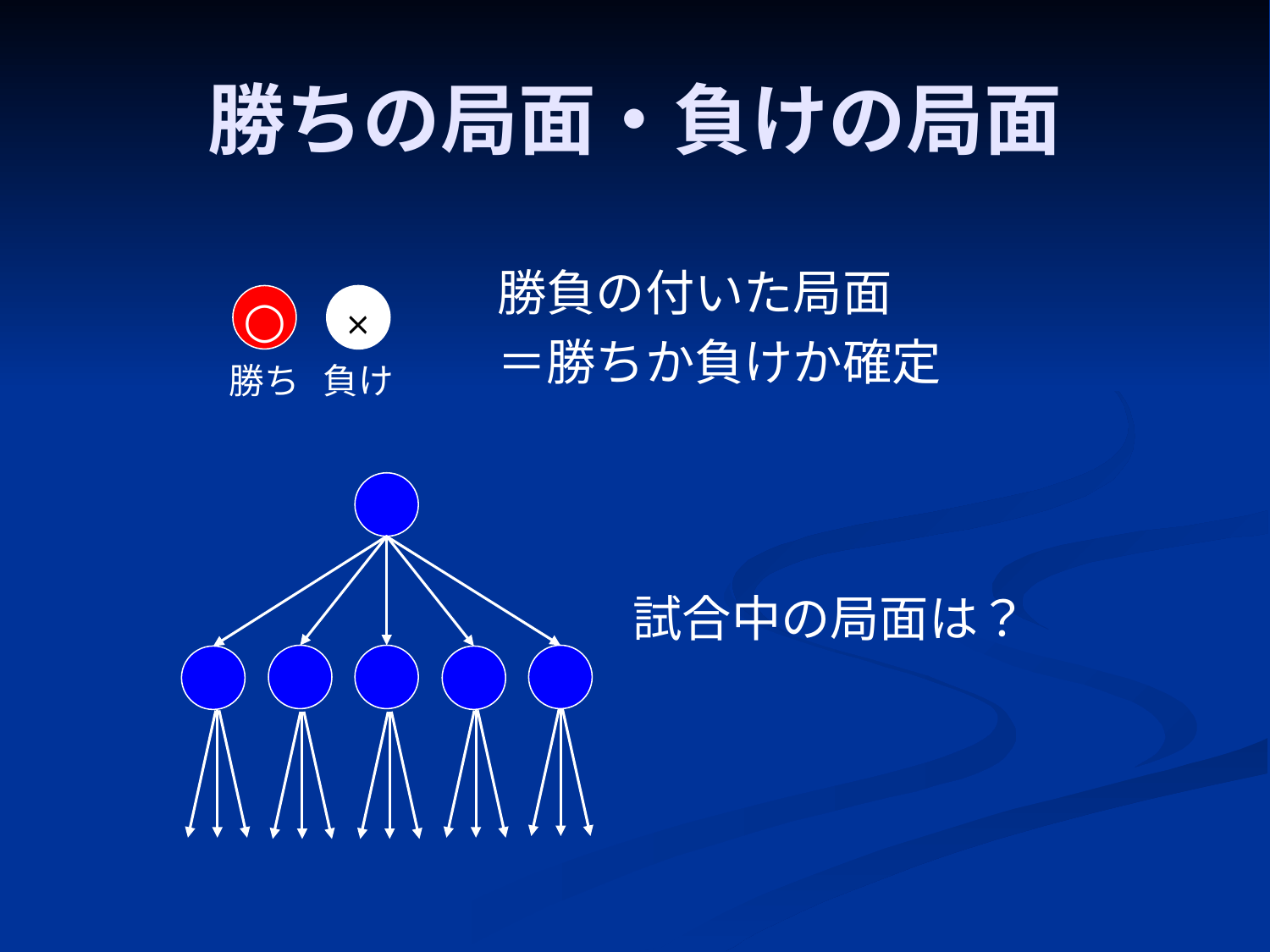

# 勝ちの局面・負けの局面
勝負の付いた局面
＝勝ちか負けか確定
○
×
勝ち
負け

試合中の局面は？